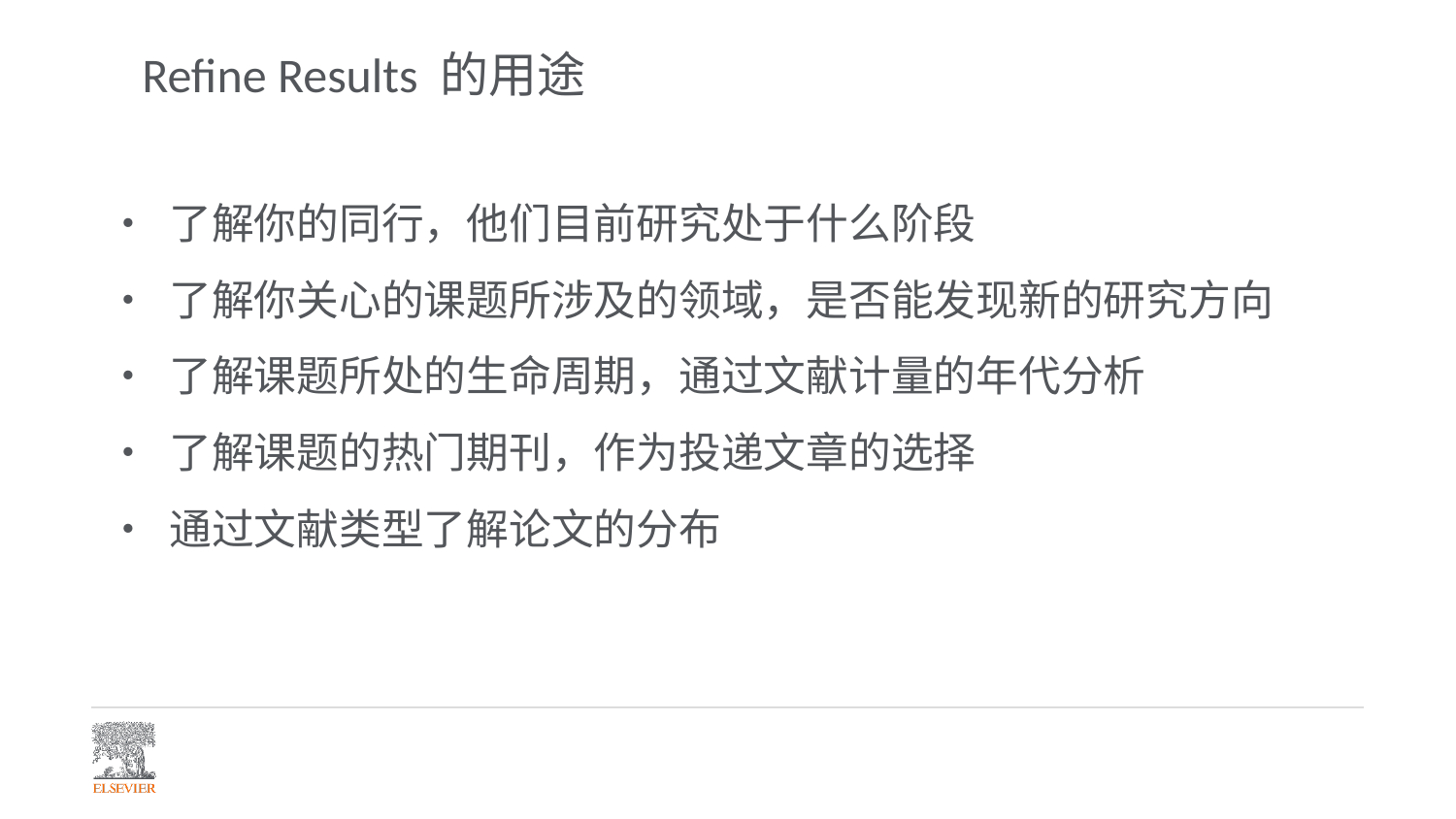

# Refine Results 的用途
• 了解你的同行，他们目前研究处于什么阶段
• 了解你关心的课题所涉及的领域，是否能发现新的研究方向
• 了解课题所处的生命周期，通过文献计量的年代分析
• 了解课题的热门期刊，作为投递文章的选择
• 通过文献类型了解论文的分布